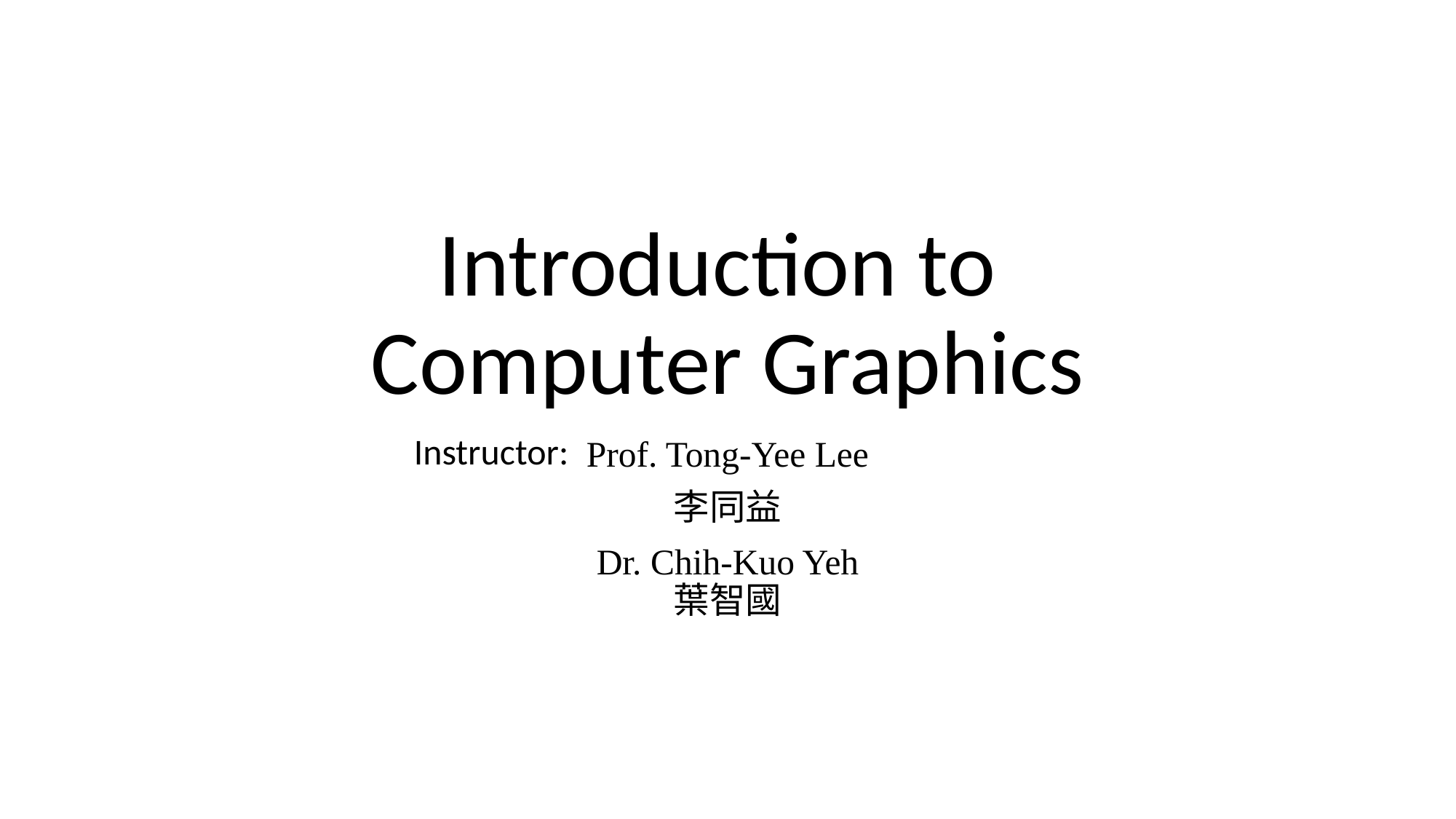

# Introduction to Computer Graphics
Instructor:
Prof. Tong-Yee Lee
李同益
Dr. Chih-Kuo Yeh
葉智國